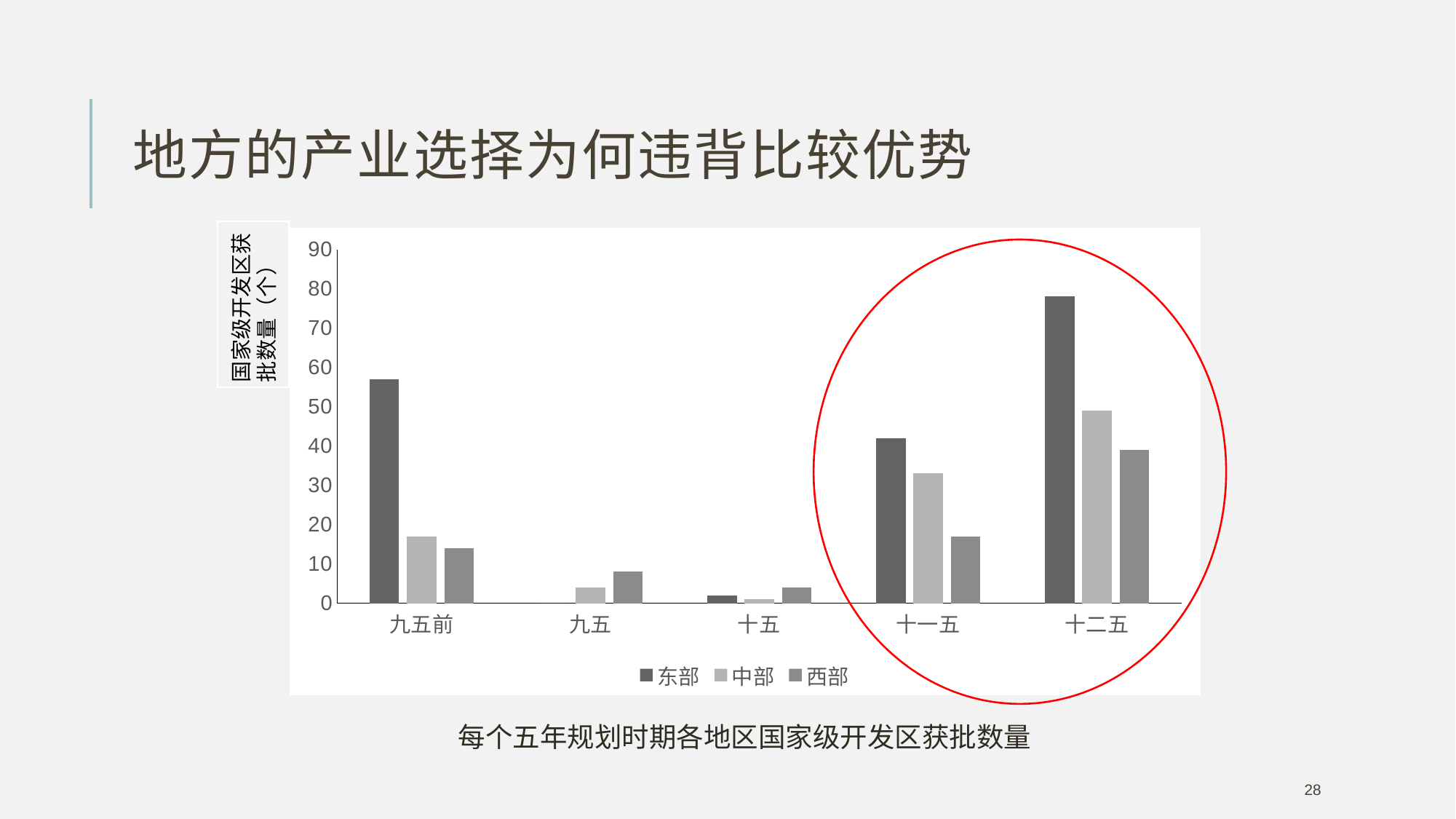

# 地方的产业选择为何违背比较优势
国家级开发区获批数量（个）

### Chart

| Category | 东部 | 中部 | 西部 |
|---|---|---|---|
| 九五前 | 57.0 | 17.0 | 14.0 |
| 九五 | 0.0 | 4.0 | 8.0 |
| 十五 | 2.0 | 1.0 | 4.0 |
| 十一五 | 42.0 | 33.0 | 17.0 |
| 十二五 | 78.0 | 49.0 | 39.0 |

每个五年规划时期各地区国家级开发区获批数量
28